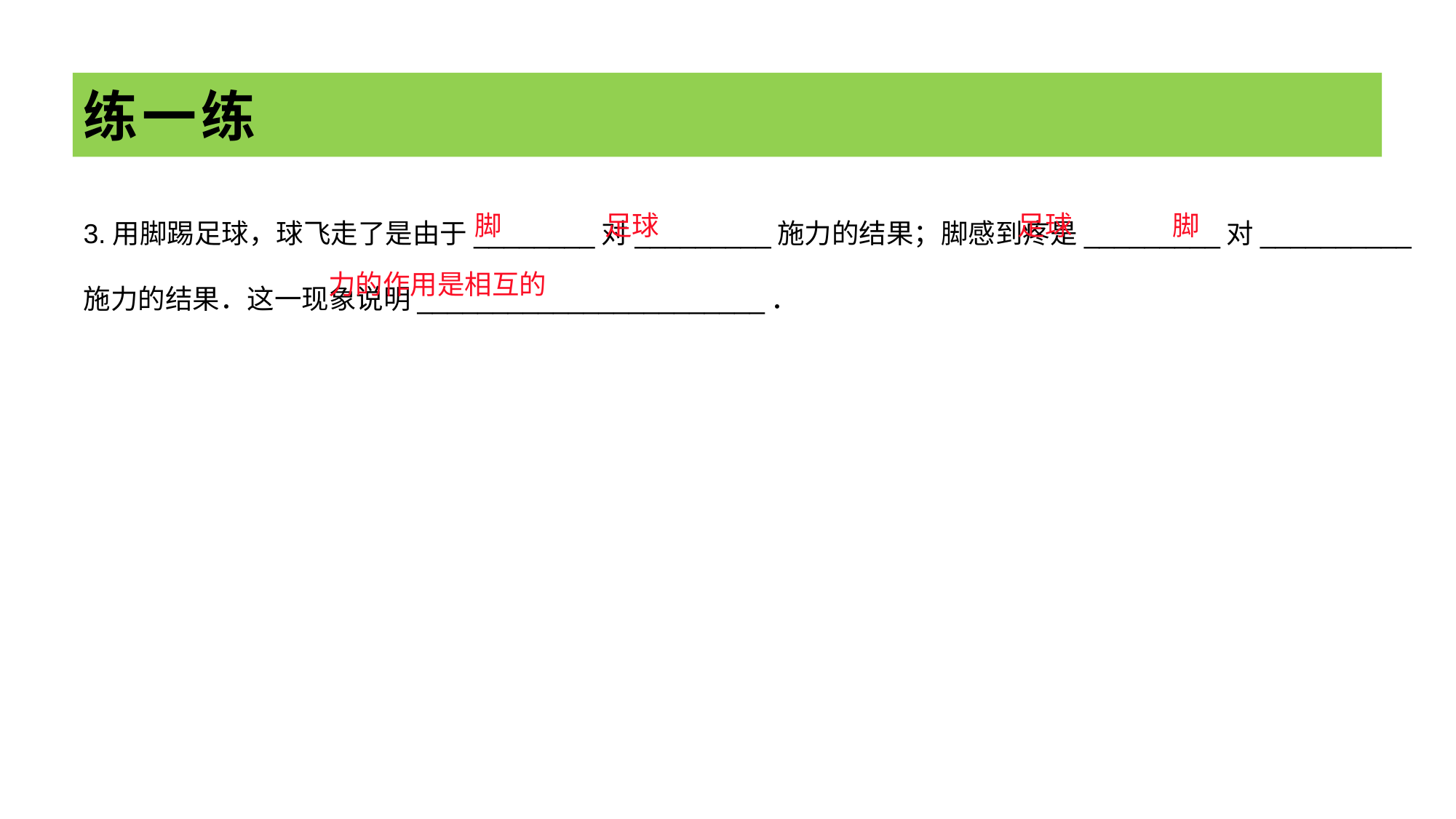

# 练一练
3.用脚踢足球，球飞走了是由于________对_________施力的结果；脚感到疼是_________对__________施力的结果．这一现象说明_______________________．
脚
足球
足球
脚
力的作用是相互的